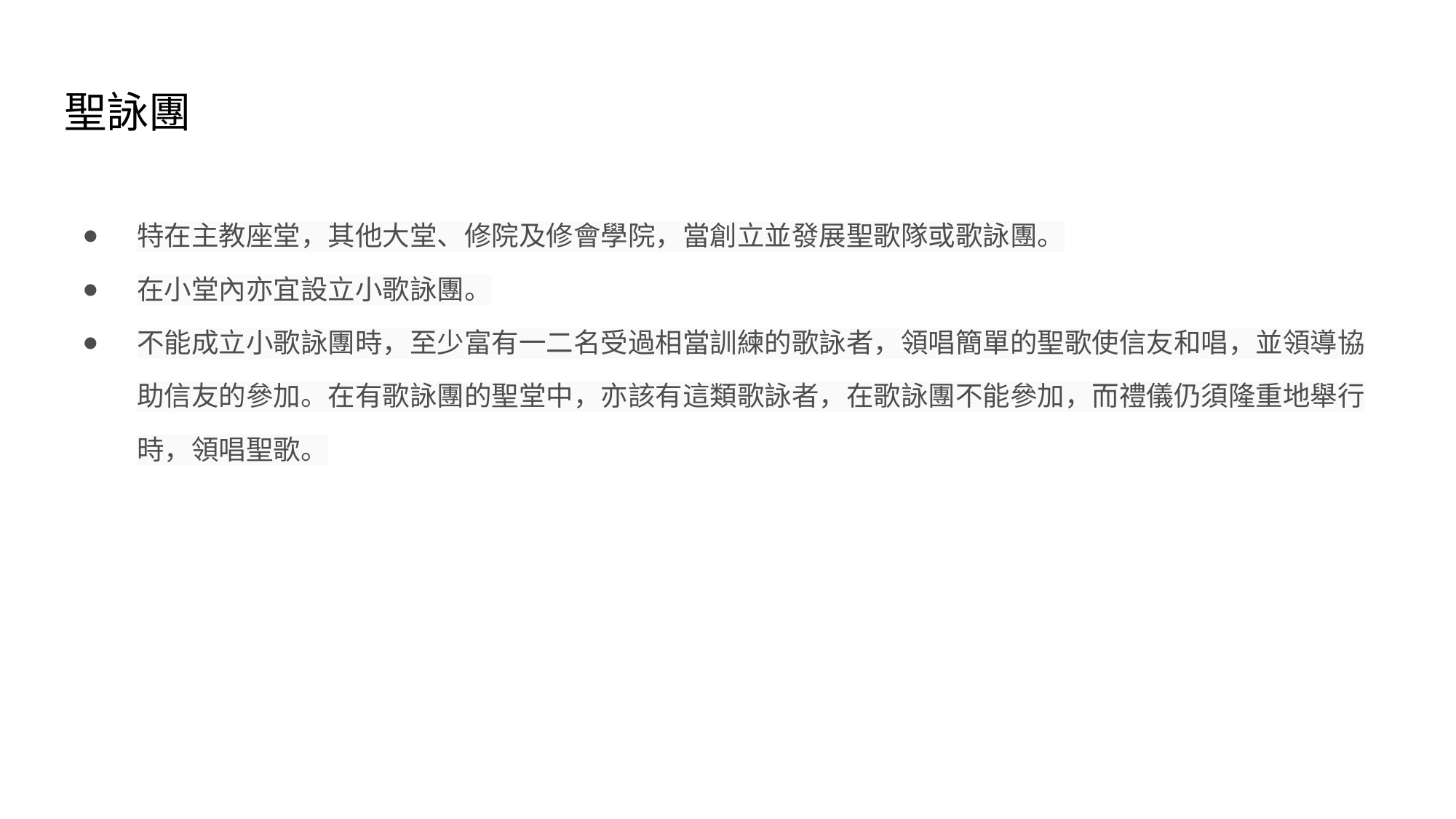

# 聖詠團
特在主教座堂，其他大堂、修院及修會學院，當創立並發展聖歌隊或歌詠團。
在小堂內亦宜設立小歌詠團。
不能成立小歌詠團時，至少富有一二名受過相當訓練的歌詠者，領唱簡單的聖歌使信友和唱，並領導協助信友的參加。在有歌詠團的聖堂中，亦該有這類歌詠者，在歌詠團不能參加，而禮儀仍須隆重地舉行時，領唱聖歌。